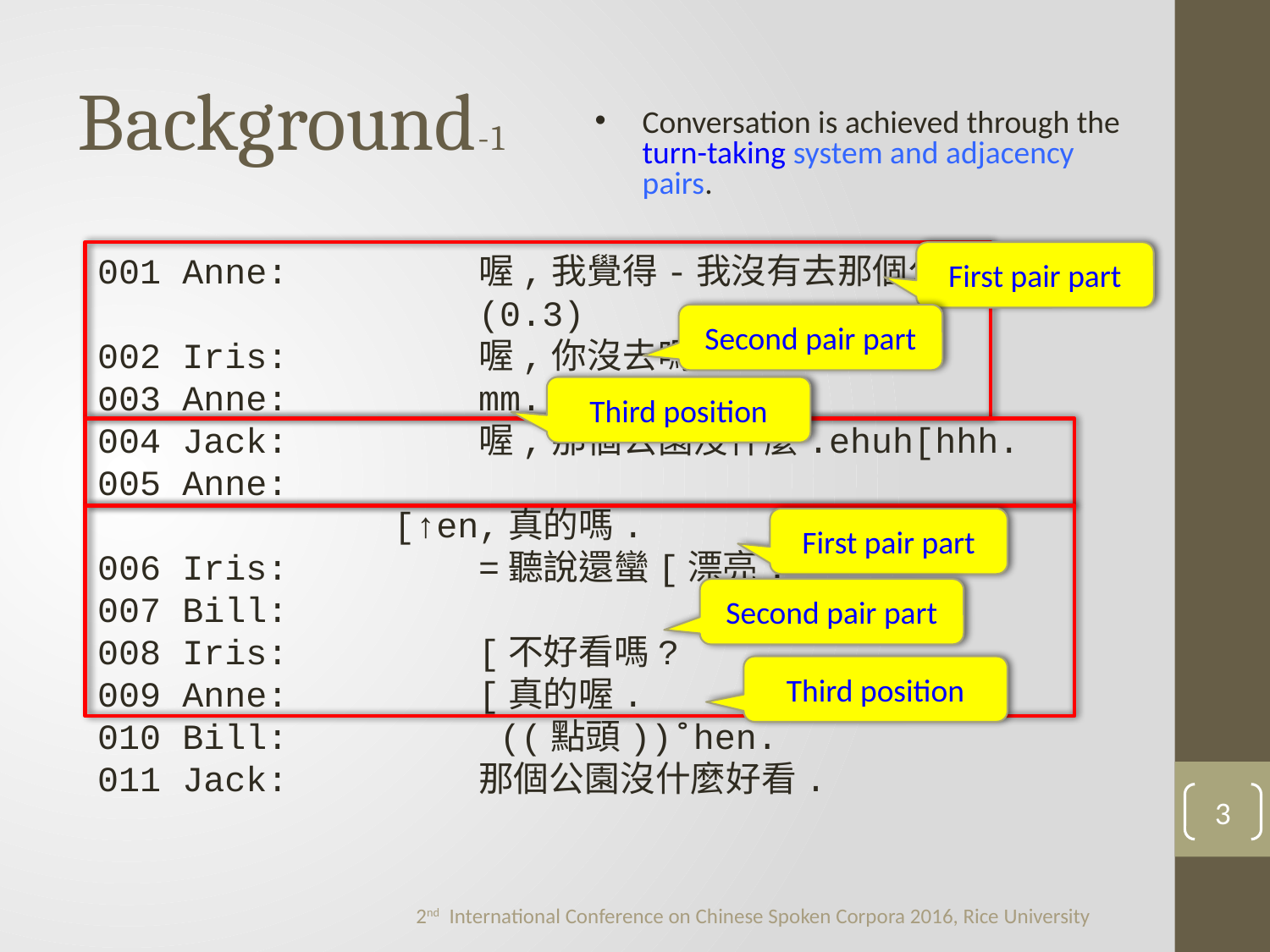

# Background-1
Conversation is achieved through the turn-taking system and adjacency pairs.

001 Anne:		喔,我覺得-我沒有去那個公園.
         		(0.3)
002 Iris: 		喔,你沒去嗎.
003 Anne: 		mm.
004 Jack: 		喔,那個公園沒什麼.ehuh[hhh.
005 Anne: 								  [↑en,真的嗎.
006 Iris:		=聽說還蠻[漂亮.
007 Bill: 				  [不好看.
008 Iris: 		[不好看嗎?
009 Anne:		[真的喔.
010 Bill: 		 ((點頭))˚hen.
011 Jack:		那個公園沒什麼好看.

First pair part
Second pair part
Third position

First pair part
Second pair part
Third position
3

2nd  International Conference on Chinese Spoken Corpora 2016, Rice University